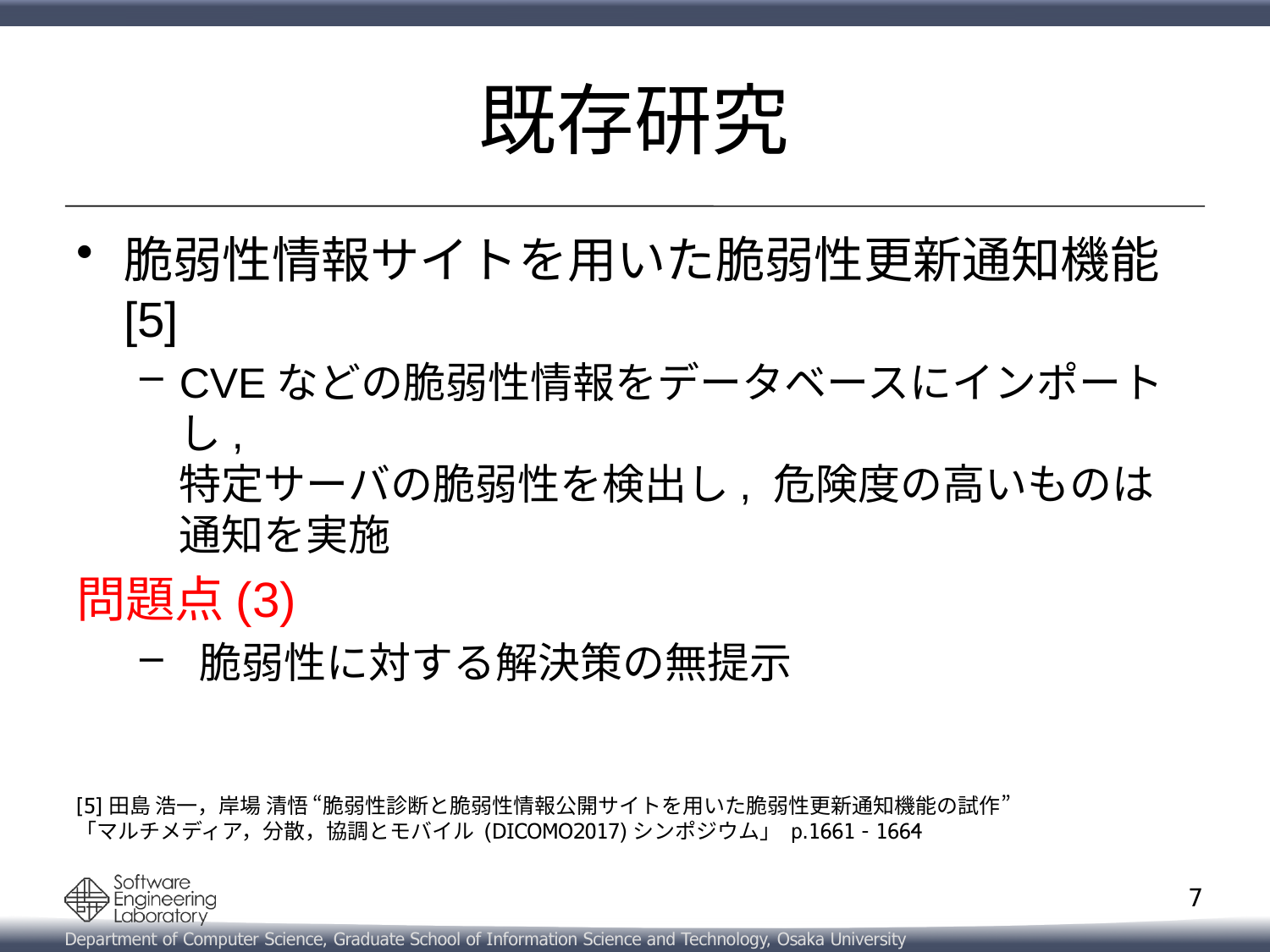

# 既存研究
脆弱性情報サイトを用いた脆弱性更新通知機能 [5]
CVEなどの脆弱性情報をデータベースにインポートし,
特定サーバの脆弱性を検出し, 危険度の高いものは
通知を実施
問題点(3)
 脆弱性に対する解決策の無提示

[5]田島 浩一，岸場 清悟 “脆弱性診断と脆弱性情報公開サイトを用いた脆弱性更新通知機能の試作”
「マルチメディア，分散，協調とモバイル (DICOMO2017)シンポジウム」 p.1661 - 1664
7